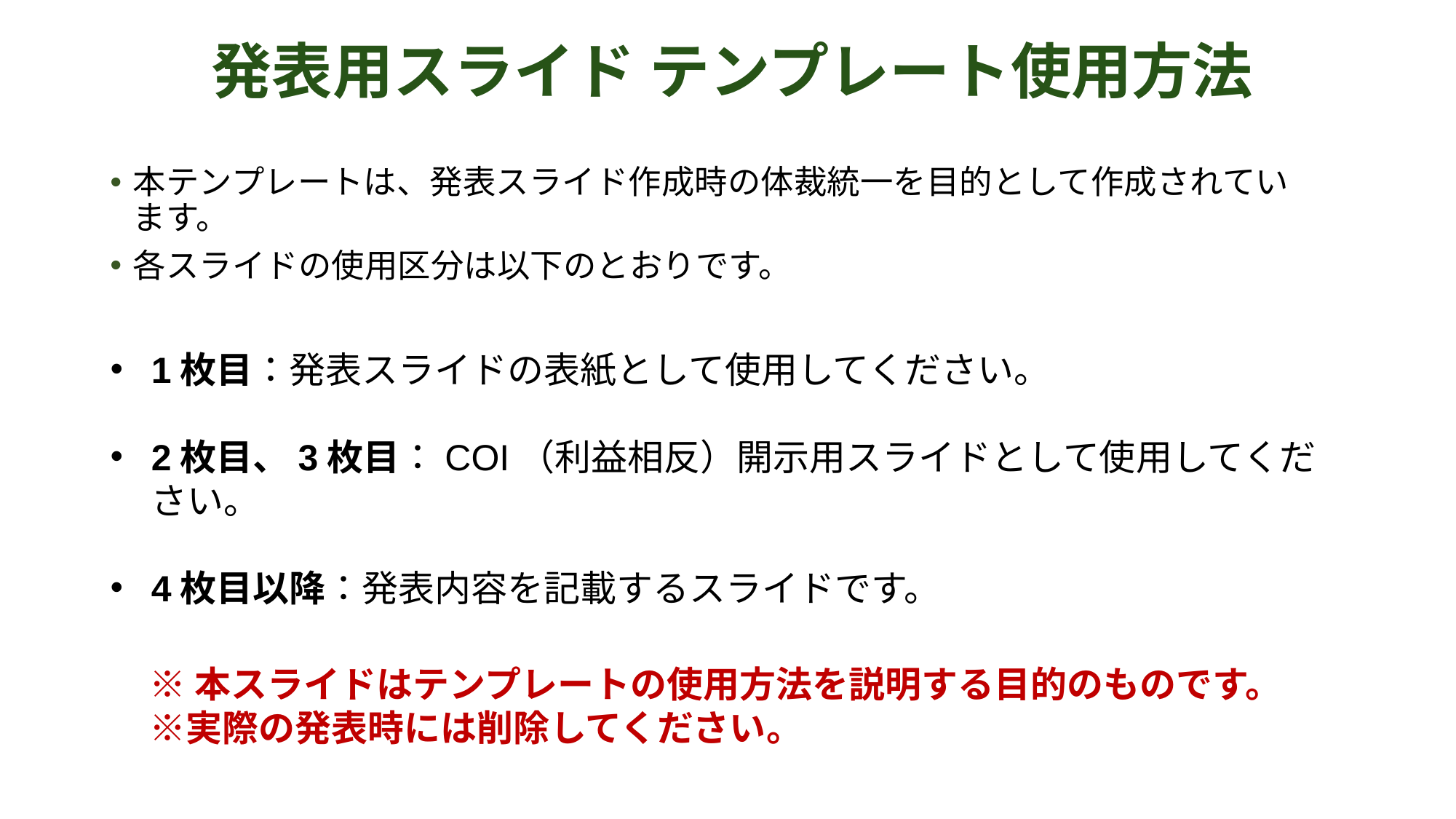

発表用スライド テンプレート使用方法
本テンプレートは、発表スライド作成時の体裁統一を目的として作成されています。
各スライドの使用区分は以下のとおりです。
1枚目：発表スライドの表紙として使用してください。

2枚目、3枚目：COI（利益相反）開示用スライドとして使用してください。

4枚目以降：発表内容を記載するスライドです。
※本スライドはテンプレートの使用方法を説明する目的のものです。
※実際の発表時には削除してください。